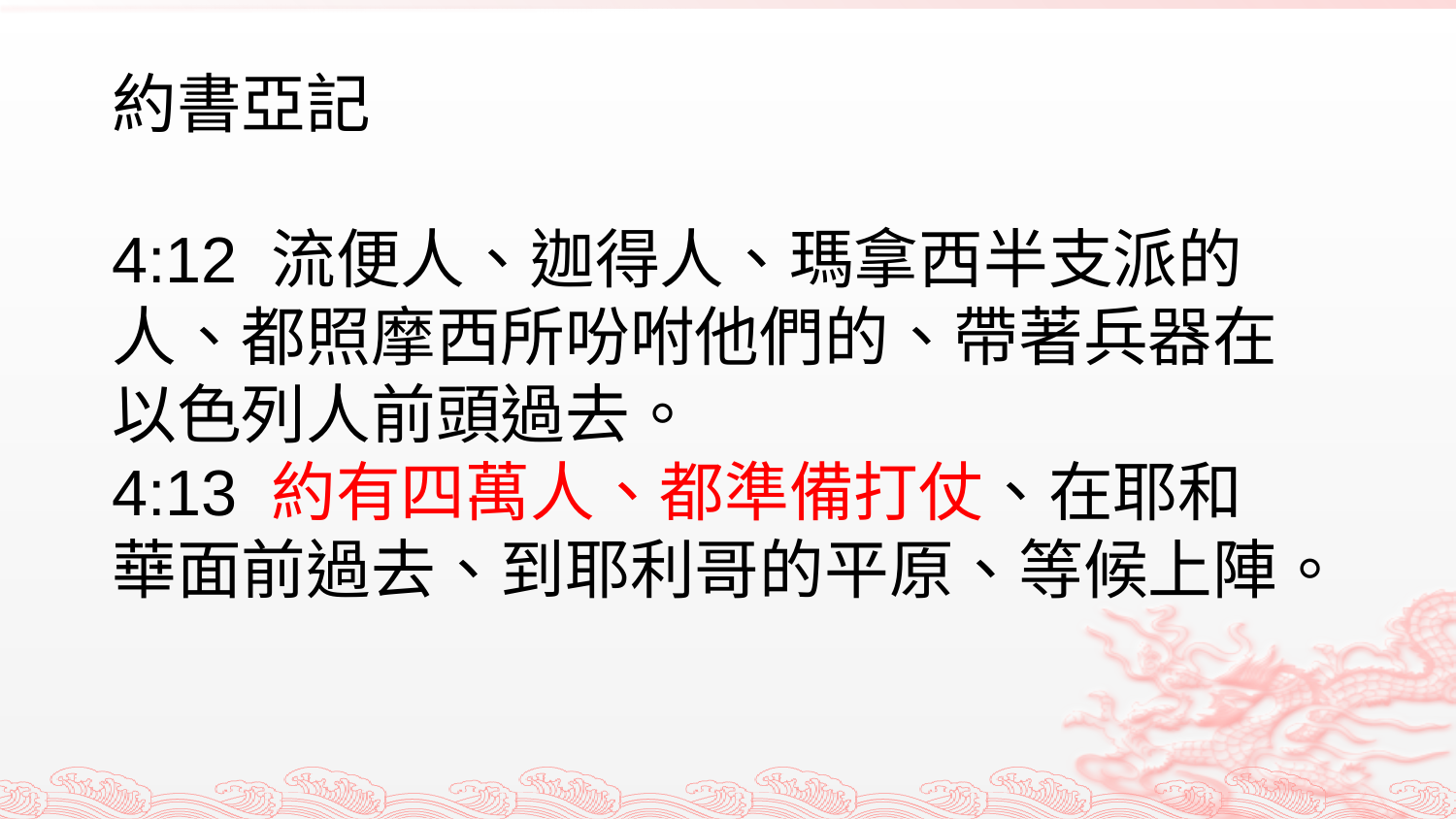

約書亞記

4:12 流便人、迦得人、瑪拿西半支派的人、都照摩西所吩咐他們的、帶著兵器在以色列人前頭過去。
4:13 約有四萬人、都準備打仗、在耶和華面前過去、到耶利哥的平原、等候上陣。